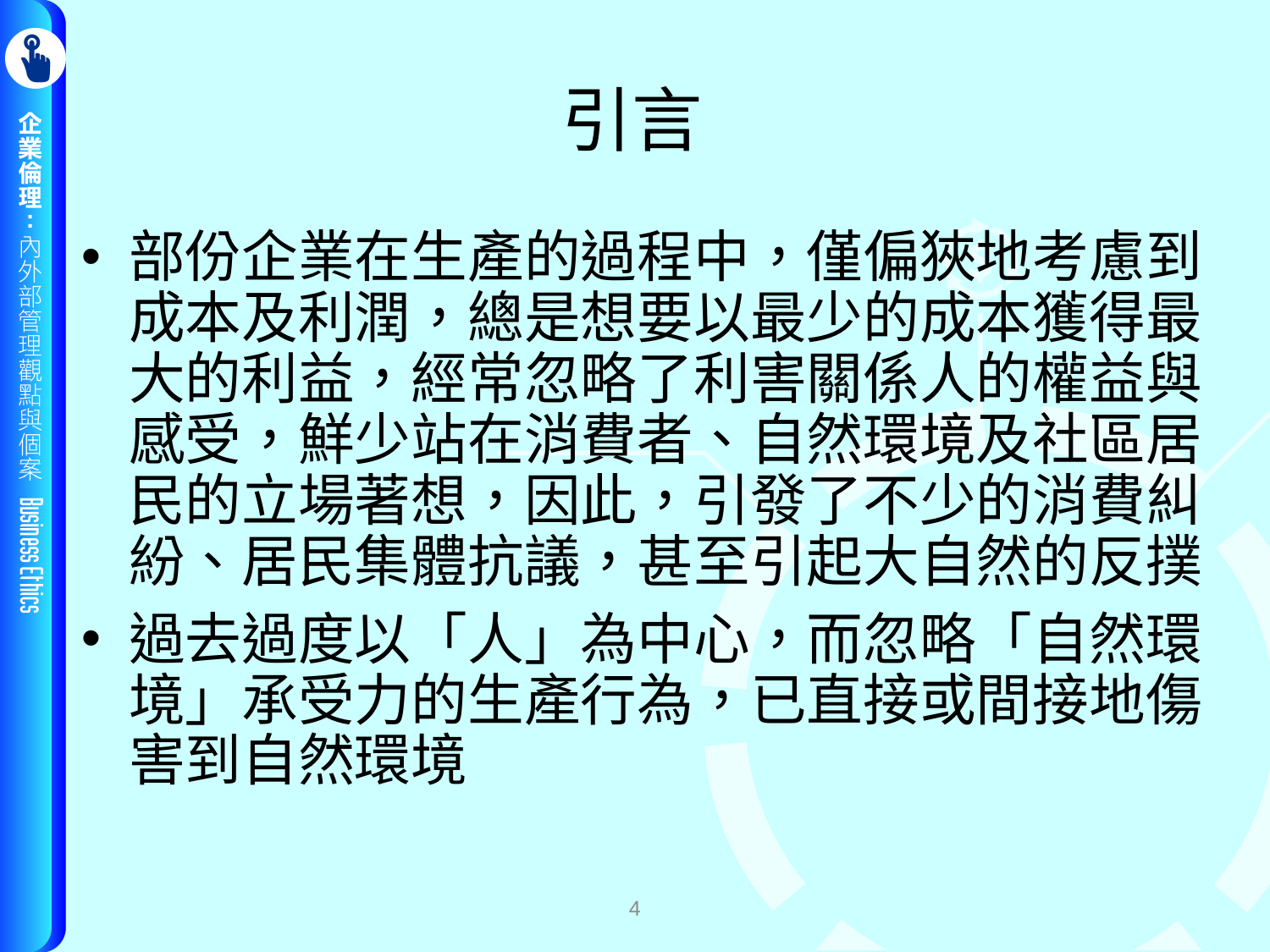

# 引言
部份企業在生產的過程中，僅偏狹地考慮到成本及利潤，總是想要以最少的成本獲得最大的利益，經常忽略了利害關係人的權益與感受，鮮少站在消費者、自然環境及社區居民的立場著想，因此，引發了不少的消費糾紛、居民集體抗議，甚至引起大自然的反撲
過去過度以「人」為中心，而忽略「自然環境」承受力的生產行為，已直接或間接地傷害到自然環境
4